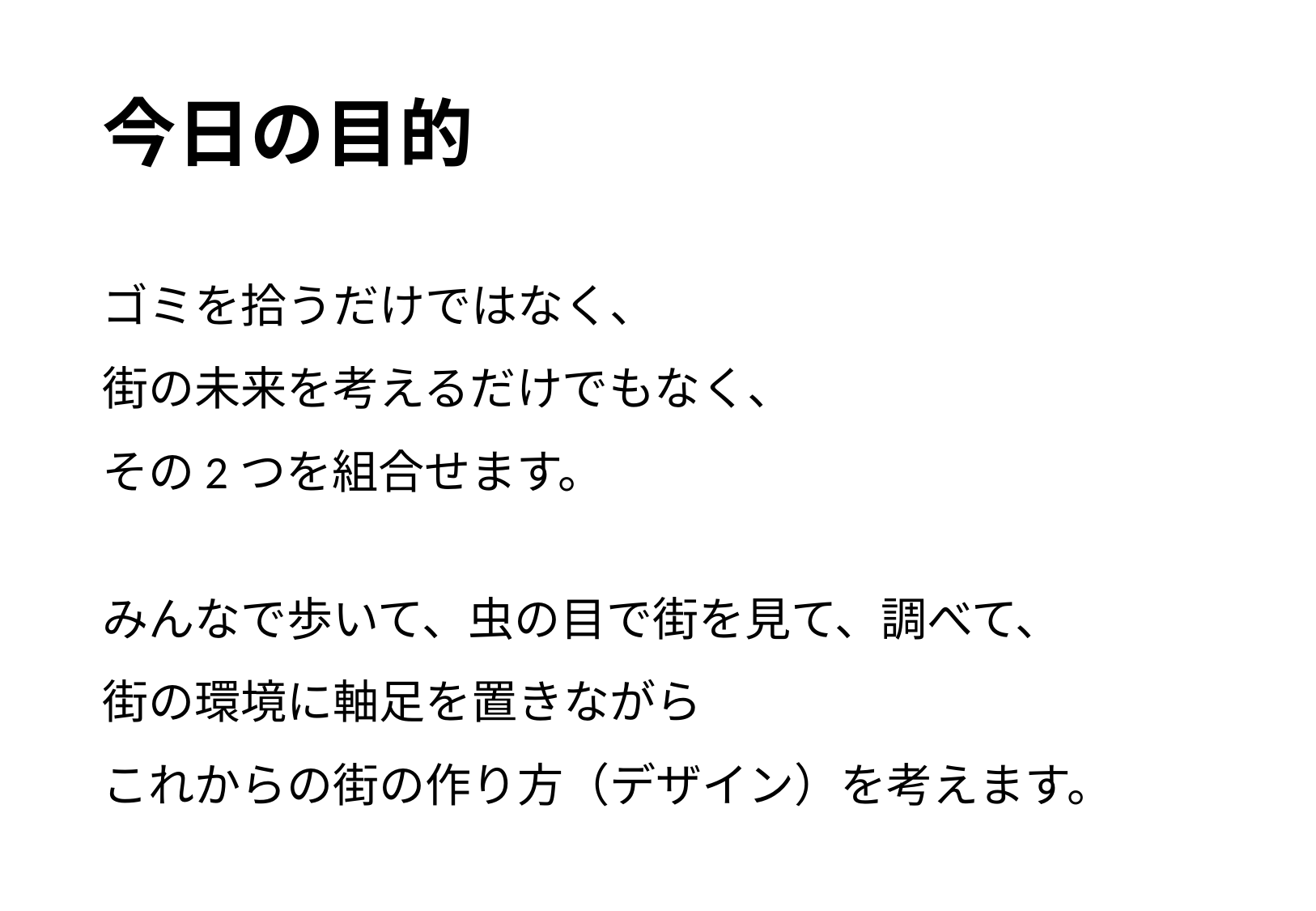

# 今日の目的
ゴミを拾うだけではなく、
街の未来を考えるだけでもなく、
その2つを組合せます。
みんなで歩いて、虫の目で街を見て、調べて、
街の環境に軸足を置きながら
これからの街の作り方（デザイン）を考えます。